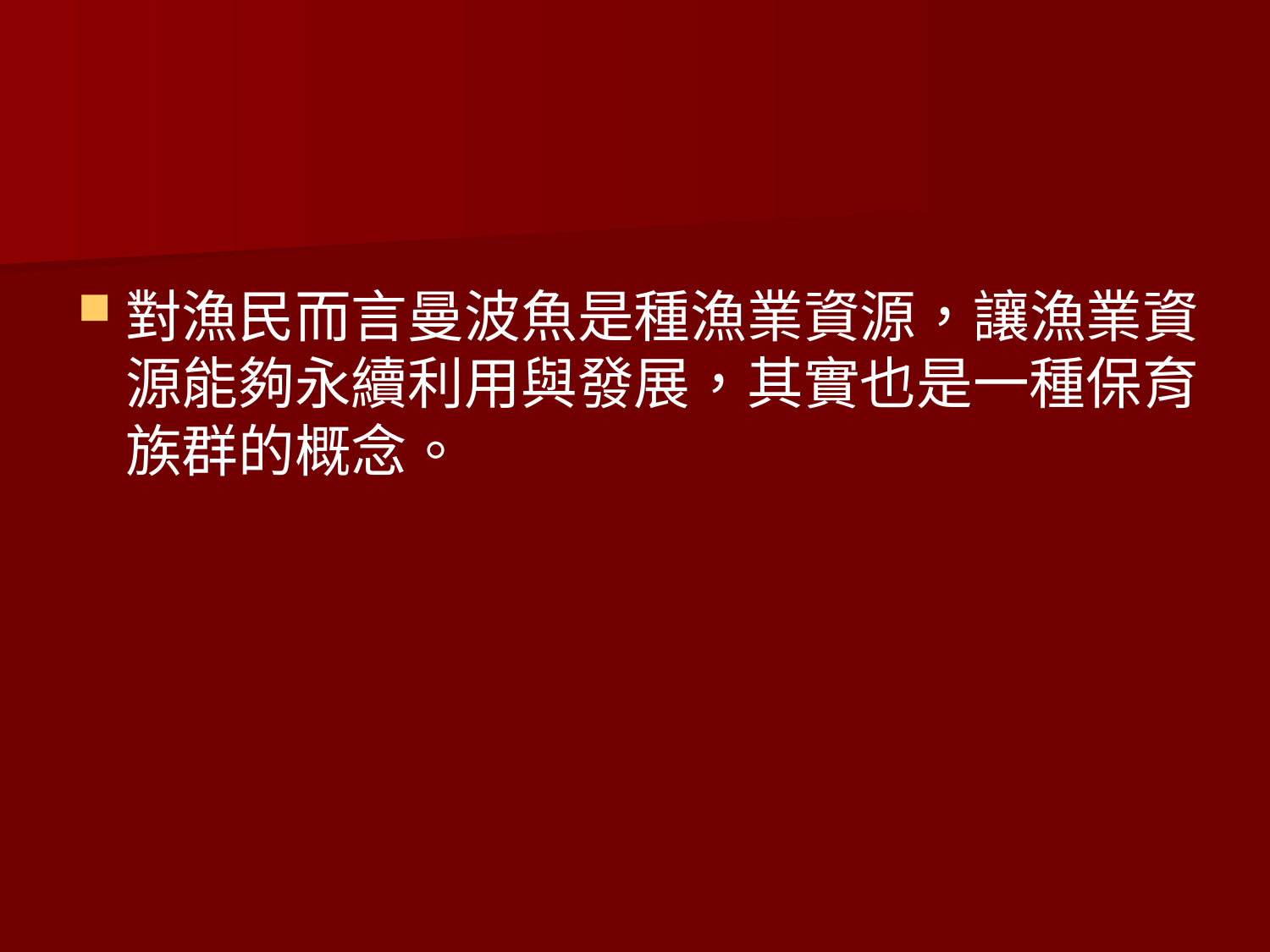

對漁民而言曼波魚是種漁業資源，讓漁業資源能夠永續利用與發展，其實也是一種保育族群的概念。